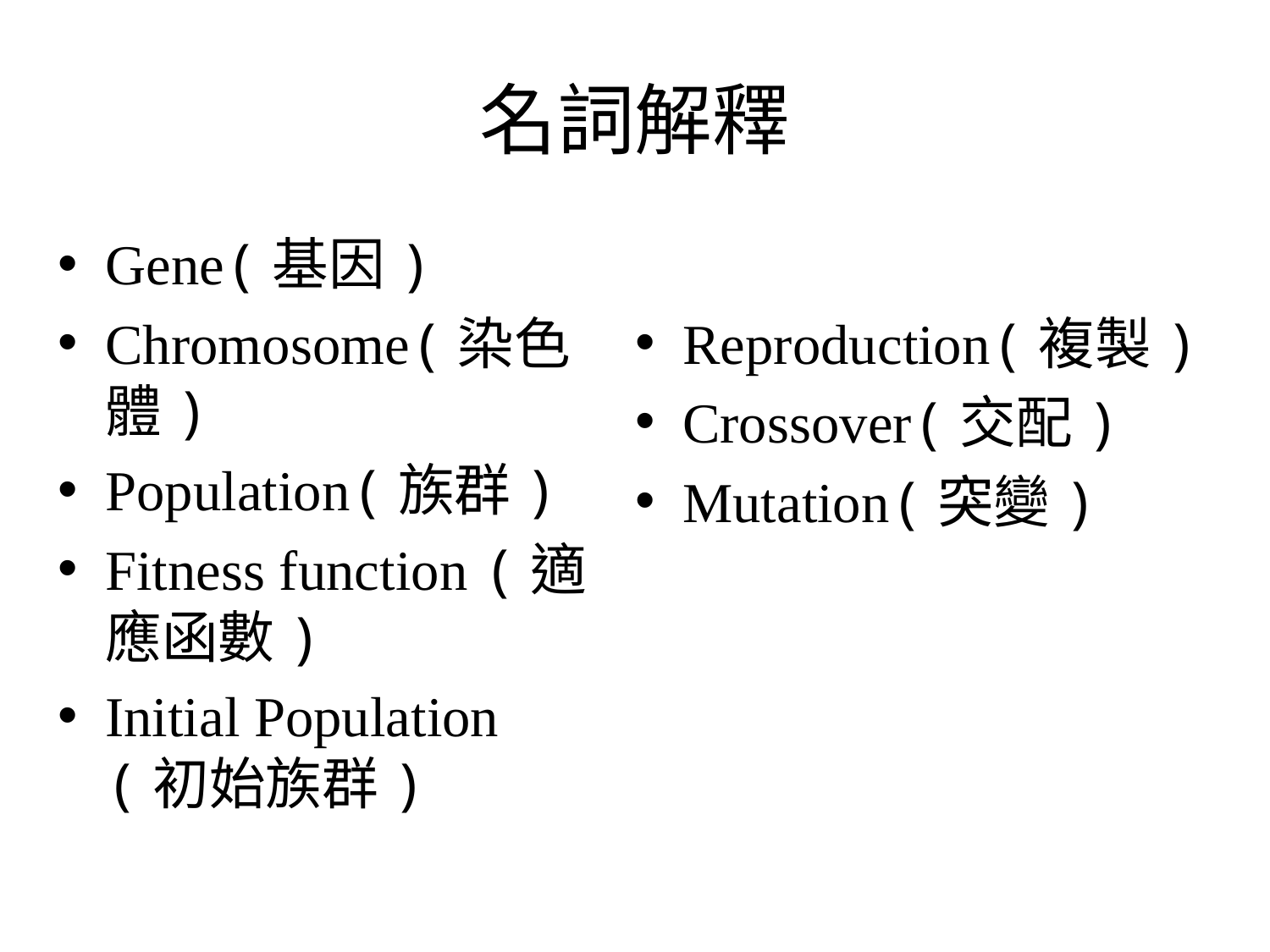

# 名詞解釋
Gene(基因)
Chromosome(染色體)
Population(族群)
Fitness function (適應函數)
Initial Population (初始族群)

Reproduction(複製)
Crossover(交配)
Mutation(突變)